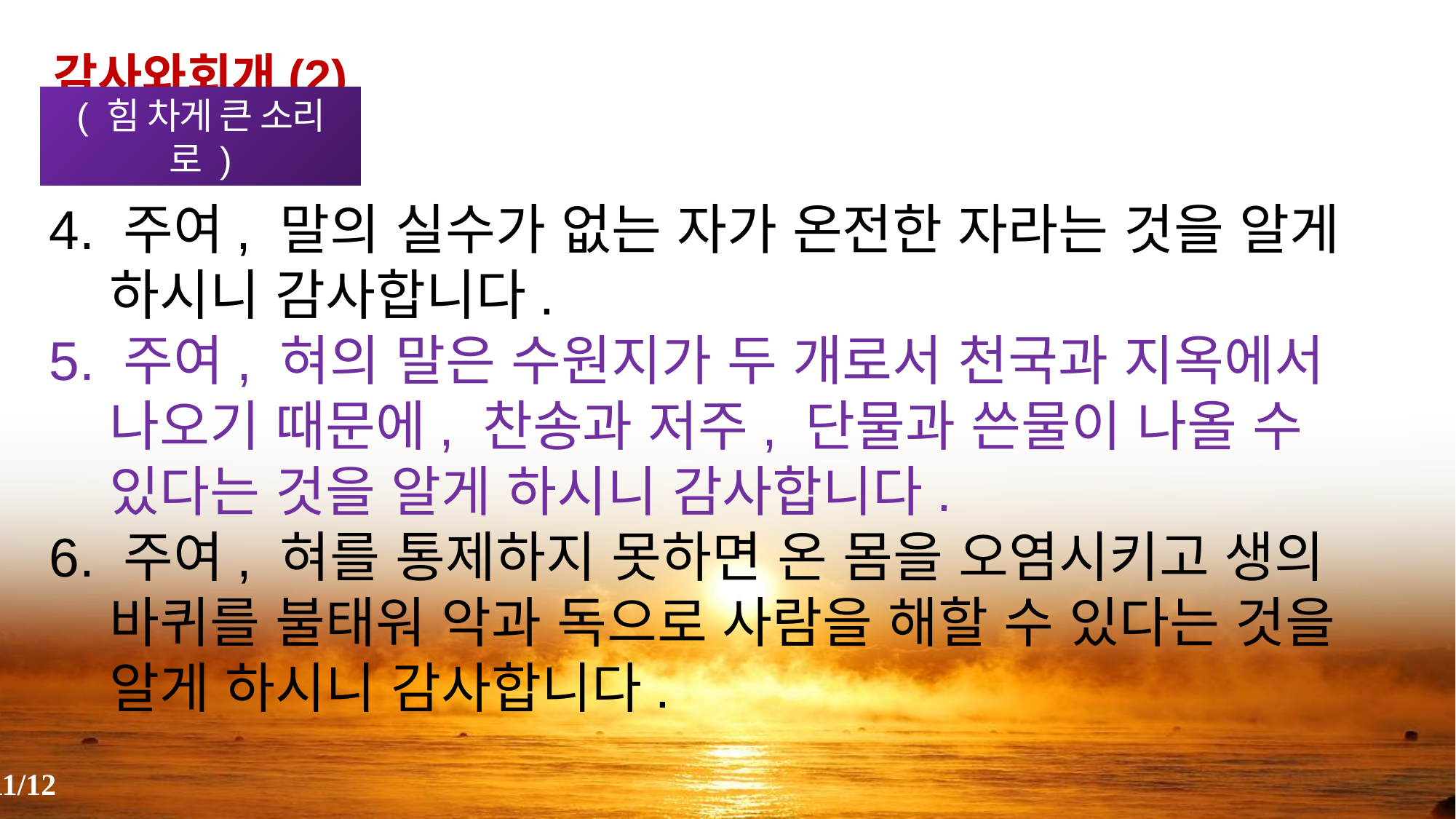

감사와회개(2)

( 힘 차게 큰 소리로 )
4. 주여, 말의 실수가 없는 자가 온전한 자라는 것을 알게 하시니 감사합니다.
5. 주여, 혀의 말은 수원지가 두 개로서 천국과 지옥에서 나오기 때문에, 찬송과 저주, 단물과 쓴물이 나올 수 있다는 것을 알게 하시니 감사합니다.
6. 주여, 혀를 통제하지 못하면 온 몸을 오염시키고 생의 바퀴를 불태워 악과 독으로 사람을 해할 수 있다는 것을 알게 하시니 감사합니다.